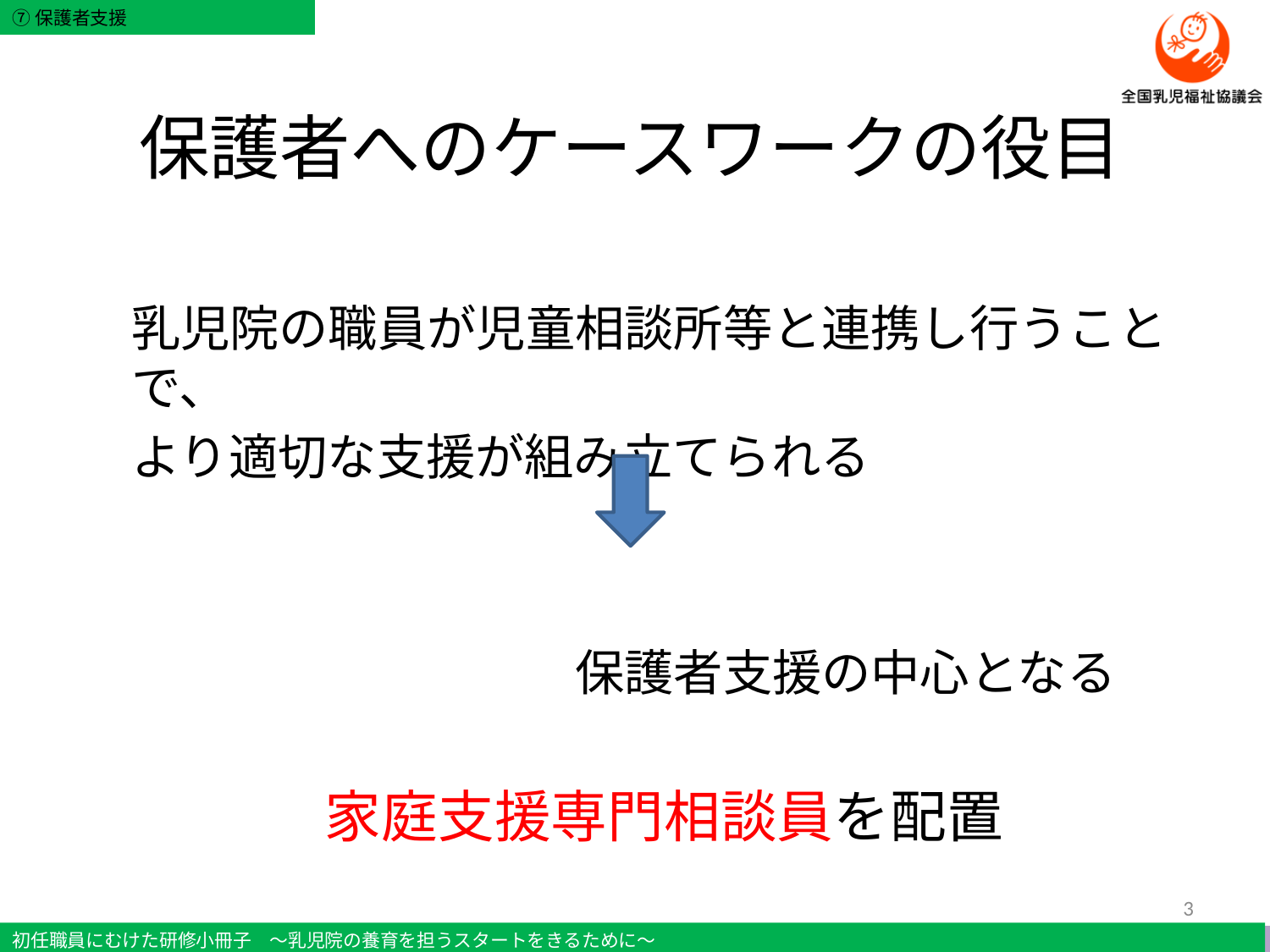

# 保護者へのケースワークの役目

乳児院の職員が児童相談所等と連携し行うことで、
より適切な支援が組み立てられる

　　　　　　　　　保護者支援の中心となる
家庭支援専門相談員を配置

3